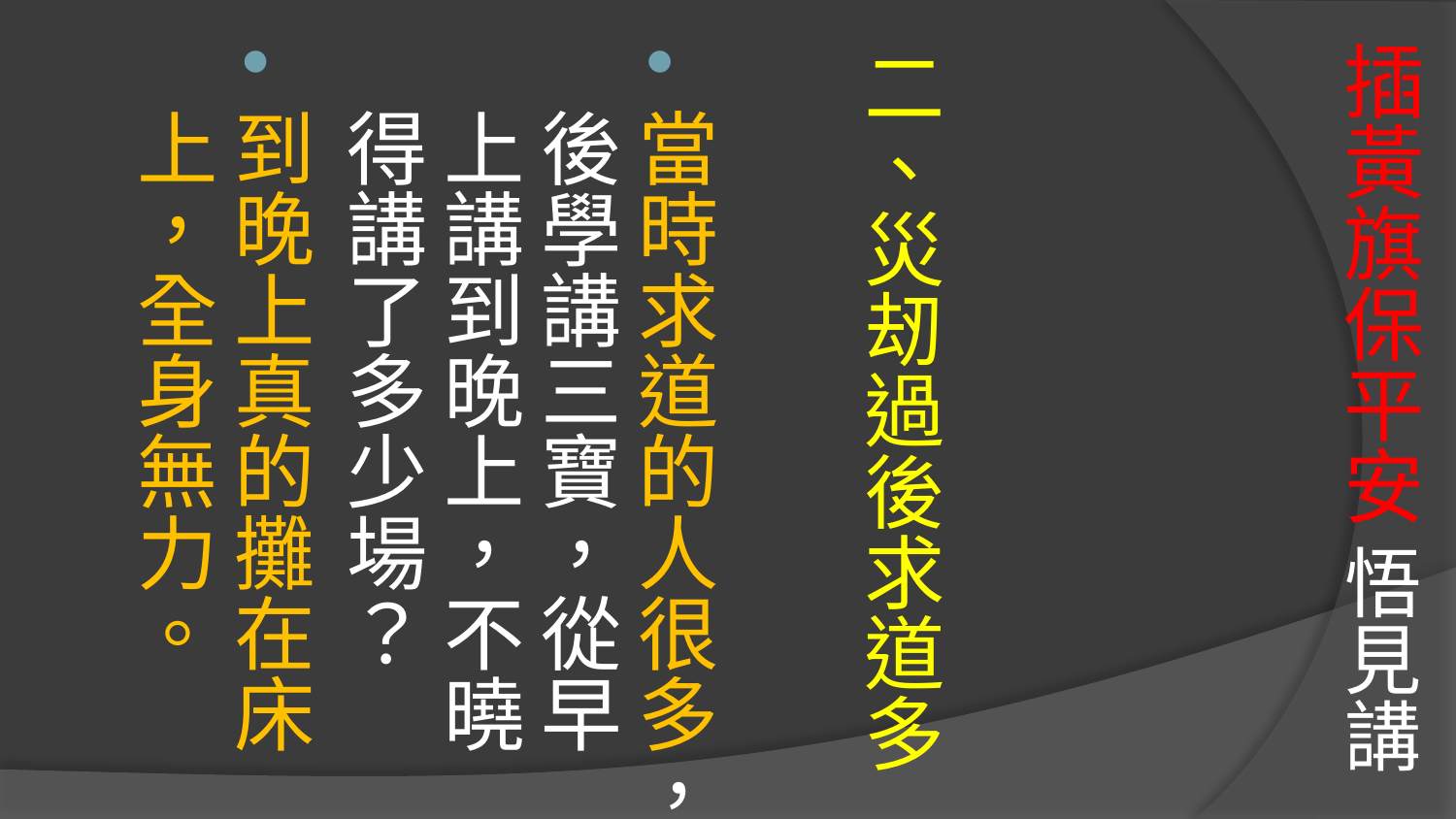

# 插黃旗保平安 悟見講
二、災刼過後求道多

當時求道的人很多，後學講三寶，從早上講到晚上，不曉得講了多少場？
到晚上真的攤在床上，全身無力。